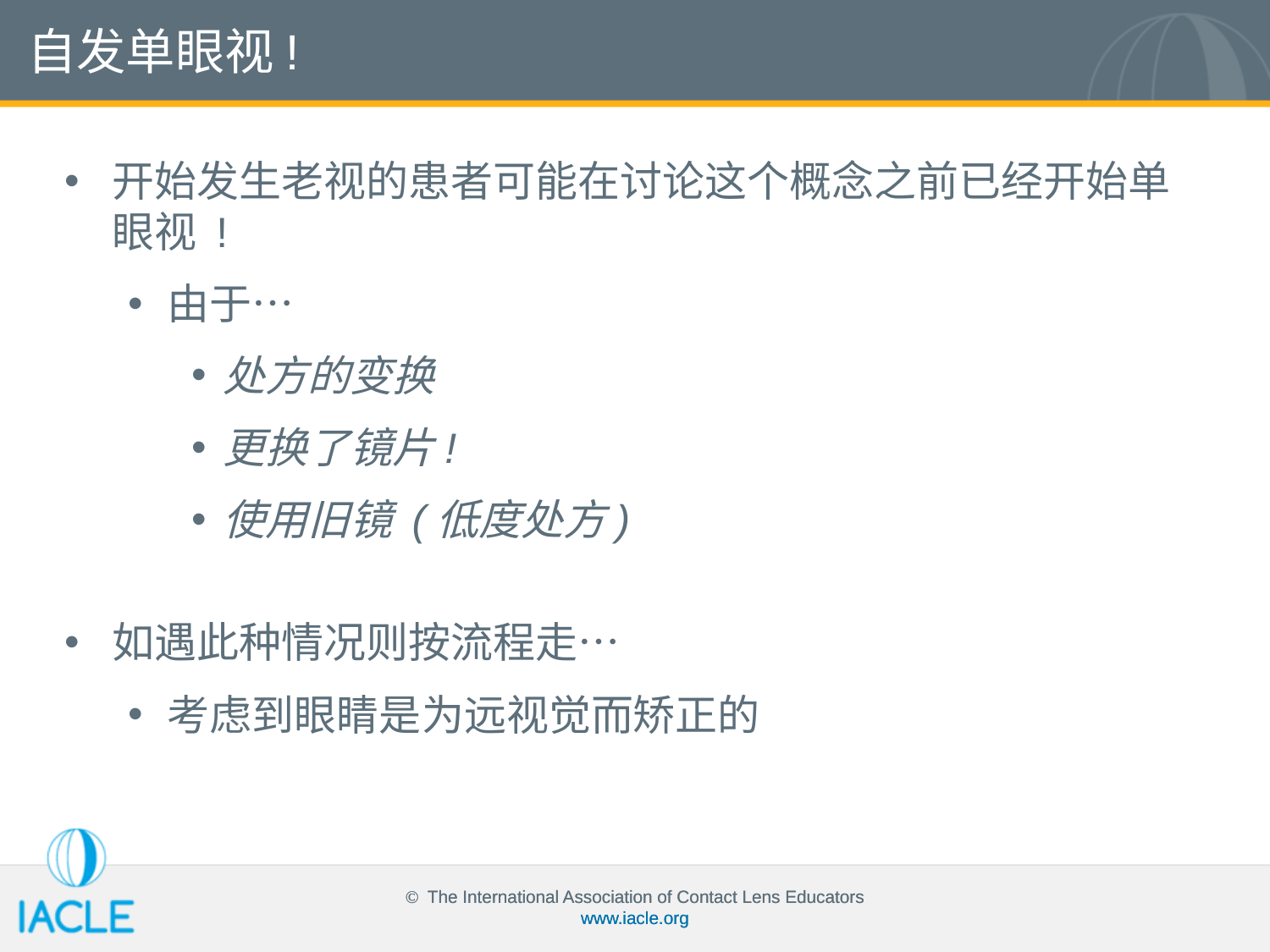

自发单眼视!
开始发生老视的患者可能在讨论这个概念之前已经开始单眼视 !
由于…
处方的变换
更换了镜片!
使用旧镜 (低度处方)

如遇此种情况则按流程走…
考虑到眼睛是为远视觉而矫正的